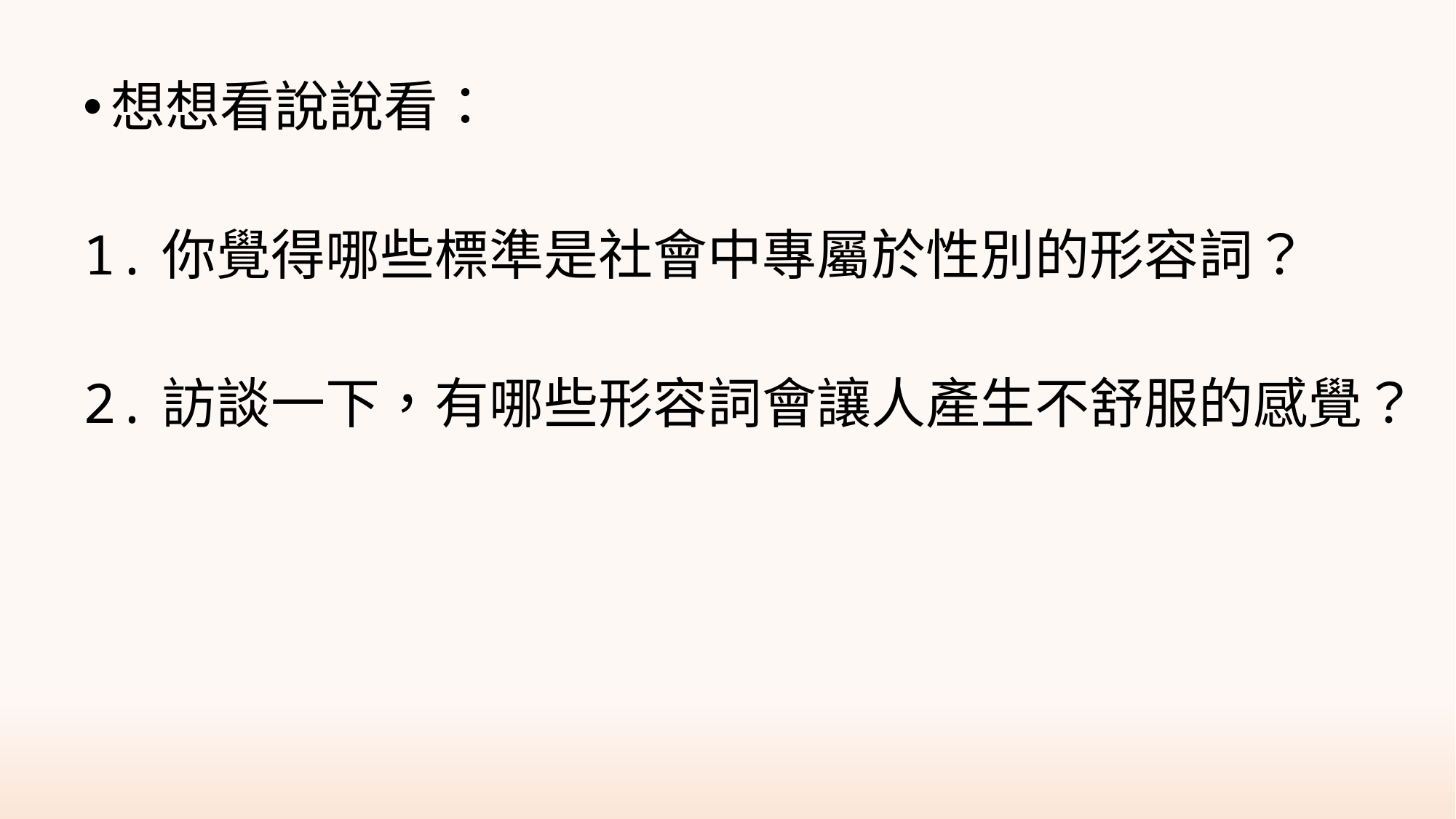

想想看說說看：

1.你覺得哪些標準是社會中專屬於性別的形容詞？

2.訪談一下，有哪些形容詞會讓人產生不舒服的感覺？